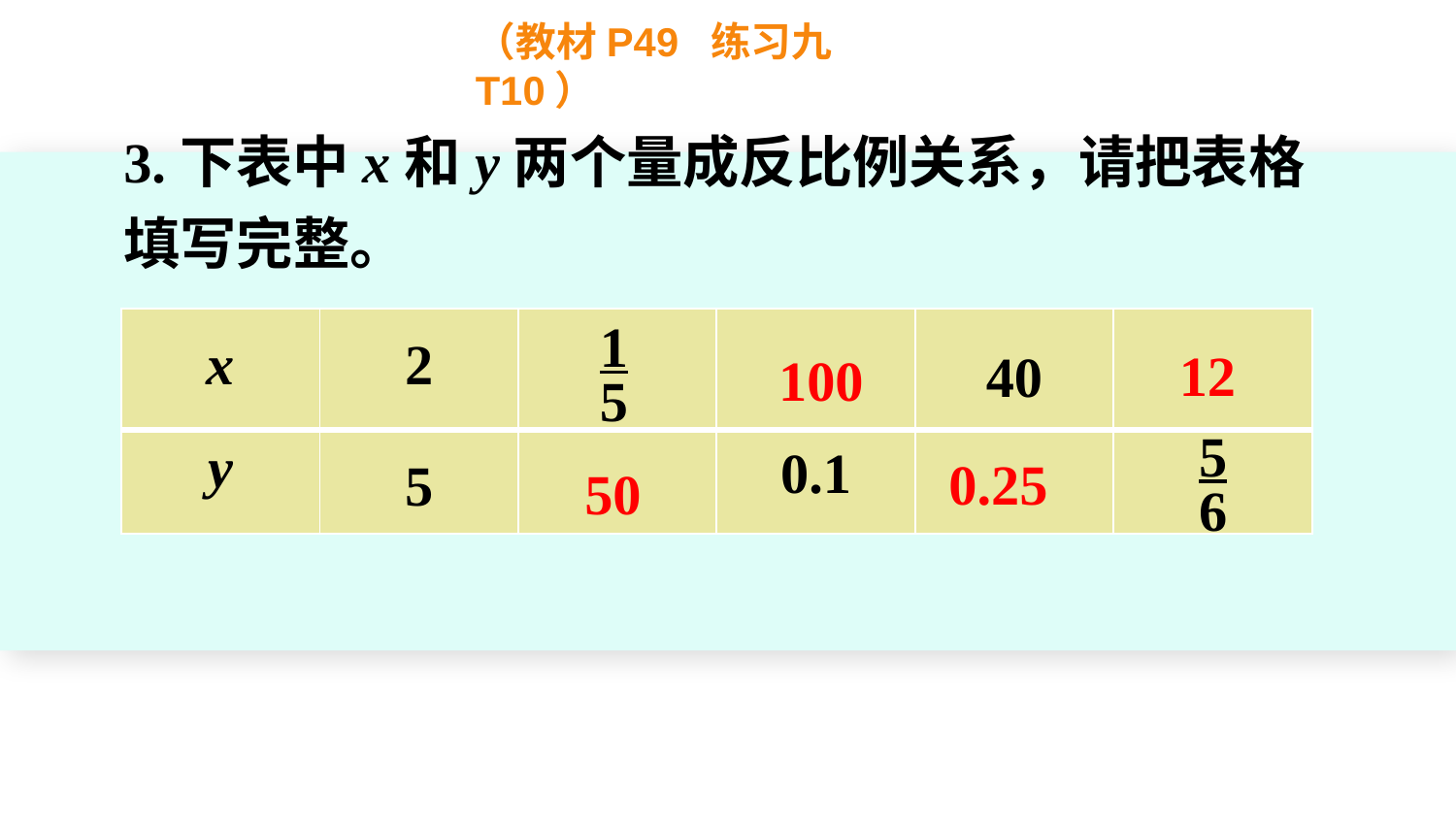

（教材P49  练习九T10）
3.下表中x和y两个量成反比例关系，请把表格填写完整。
| x | 2 |  |  | 40 |  |
| --- | --- | --- | --- | --- | --- |
| y | 5 |  | 0.1 |  |  |
1
5
12
100
5
6
50
0.25